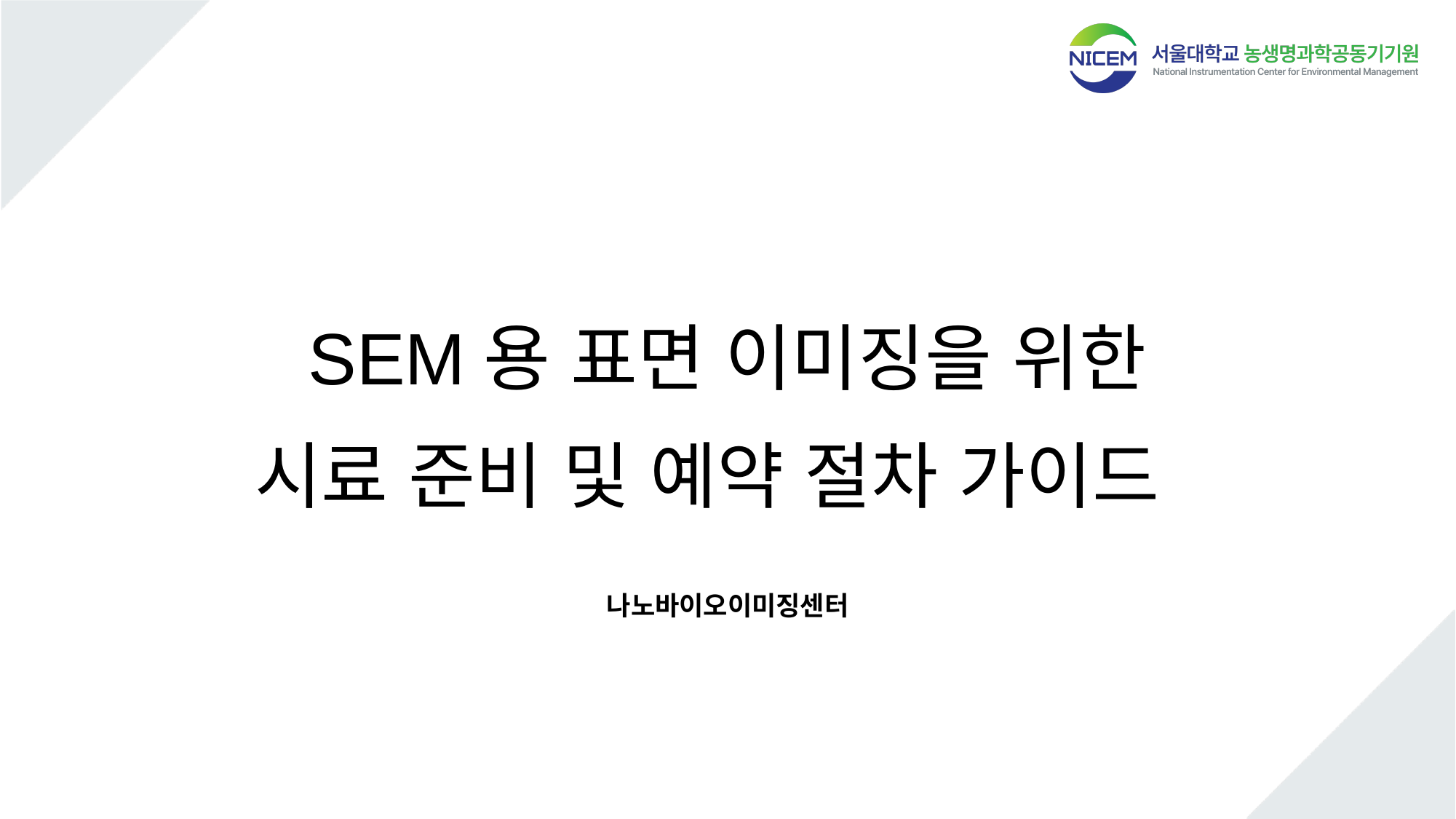

# SEM용 표면 이미징을 위한 시료 준비 및 예약 절차 가이드
나노바이오이미징센터